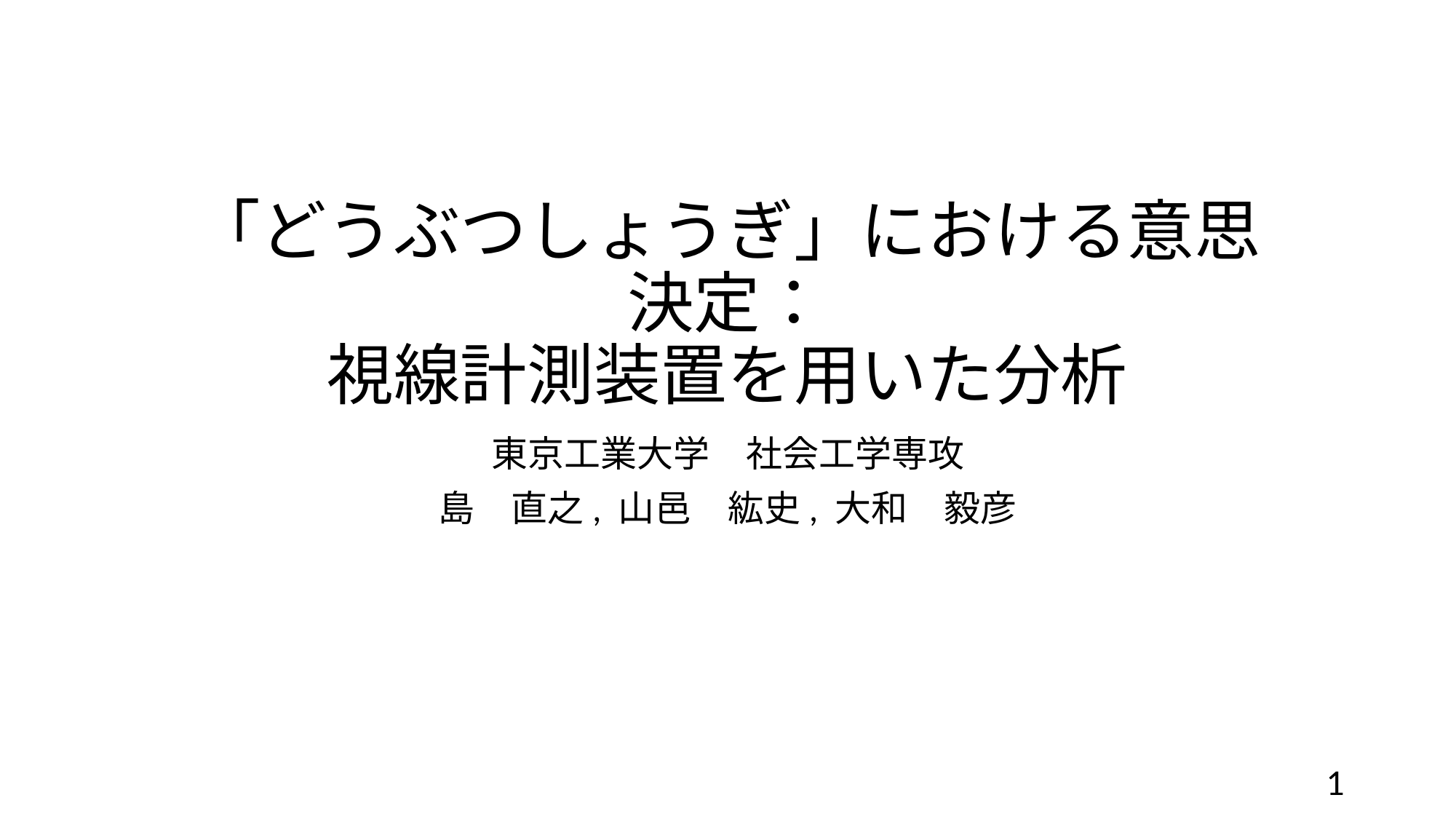

# 「どうぶつしょうぎ」における意思決定： 視線計測装置を用いた分析
東京工業大学　社会工学専攻
島　直之, 山邑　紘史, 大和　毅彦
1